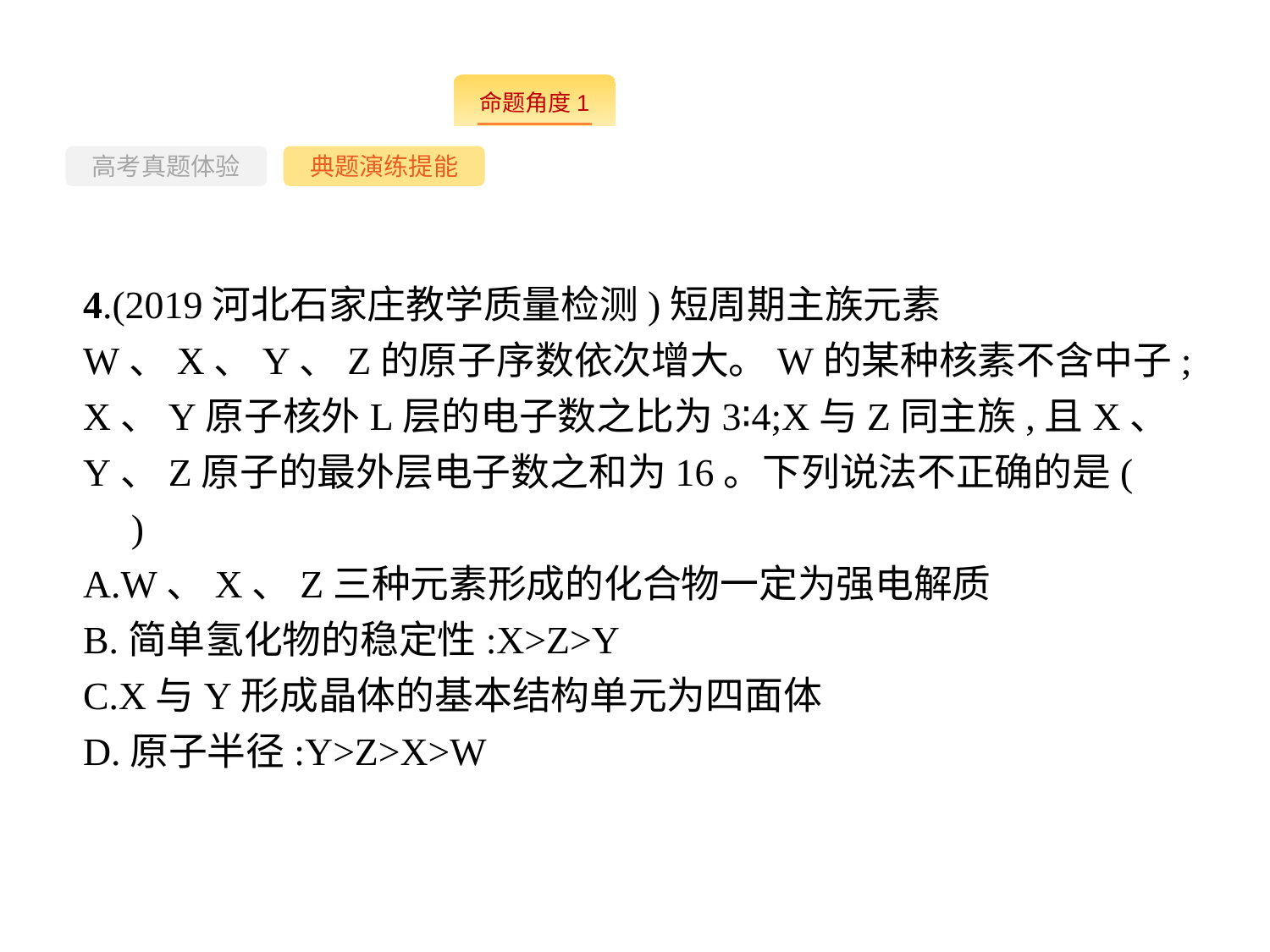

-22-
高考真题体验
典题演练提能
4.(2019河北石家庄教学质量检测)短周期主族元素W、X、Y、Z的原子序数依次增大。W的某种核素不含中子;X、Y原子核外L层的电子数之比为3∶4;X与Z同主族,且X、Y、Z原子的最外层电子数之和为16。下列说法不正确的是(　　)
A.W、X、Z三种元素形成的化合物一定为强电解质
B.简单氢化物的稳定性:X>Z>Y
C.X与Y形成晶体的基本结构单元为四面体
D.原子半径:Y>Z>X>W